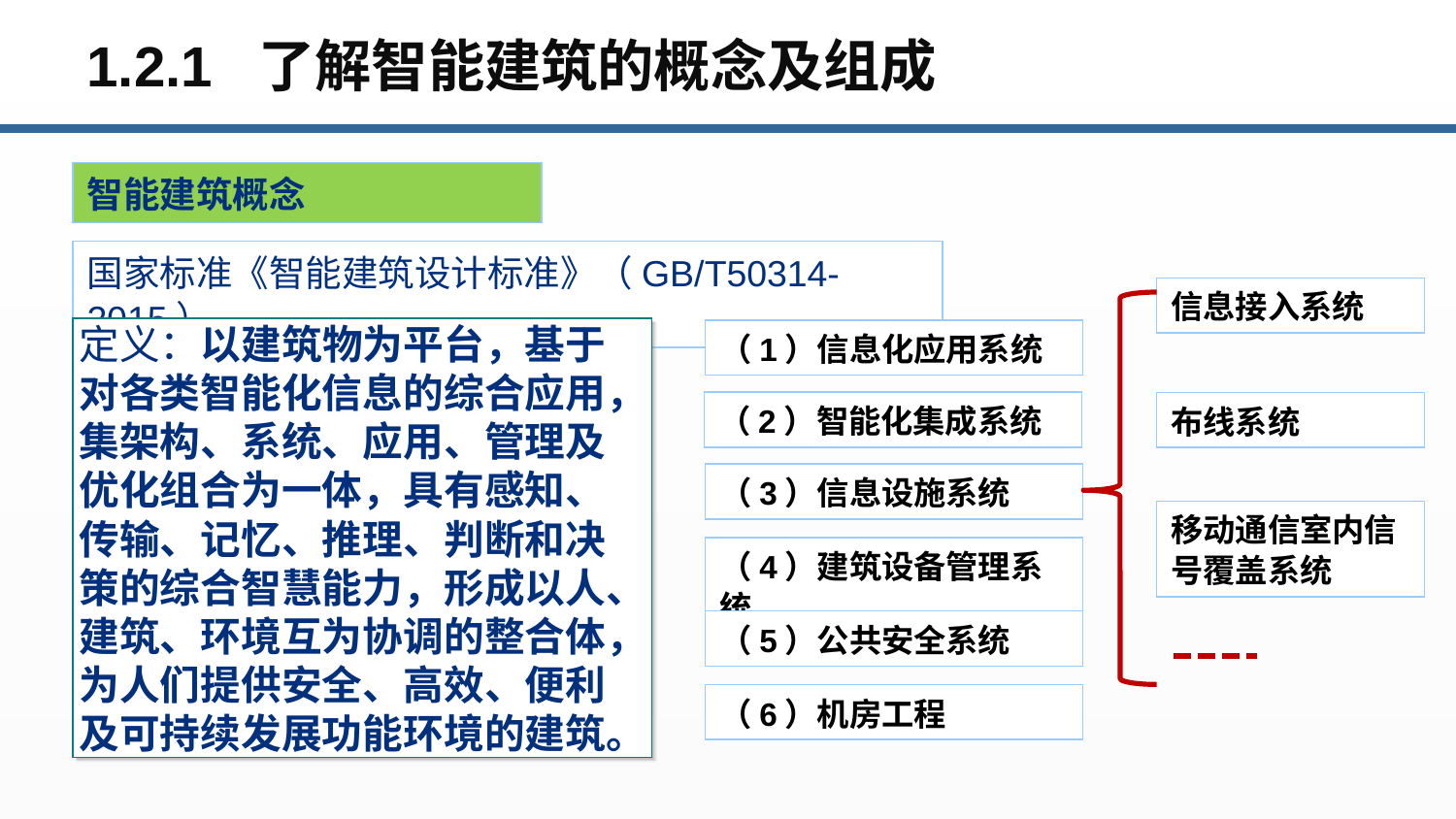

# 1.2.1  了解智能建筑的概念及组成
智能建筑概念
国家标准《智能建筑设计标准》（GB/T50314-2015）
信息接入系统

定义：以建筑物为平台，基于对各类智能化信息的综合应用，集架构、系统、应用、管理及优化组合为一体，具有感知、传输、记忆、推理、判断和决策的综合智慧能力，形成以人、建筑、环境互为协调的整合体，为人们提供安全、高效、便利及可持续发展功能环境的建筑。
（1）信息化应用系统
（2）智能化集成系统
布线系统
（3）信息设施系统
移动通信室内信号覆盖系统
（4）建筑设备管理系统
（5）公共安全系统
（6）机房工程